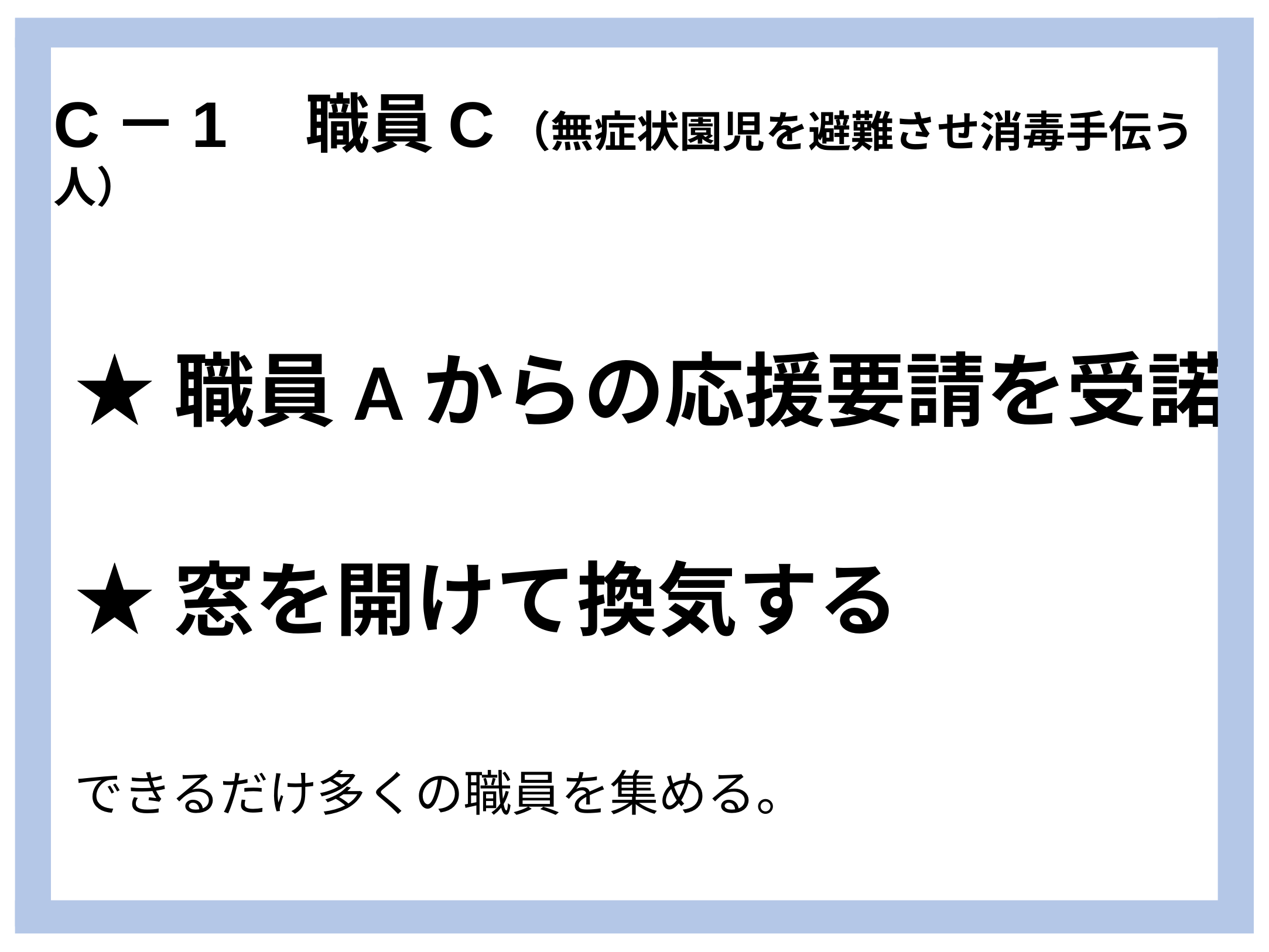

# C－1　職員C（無症状園児を避難させ消毒手伝う人）
★職員Aからの応援要請を受諾

★窓を開けて換気する

できるだけ多くの職員を集める。